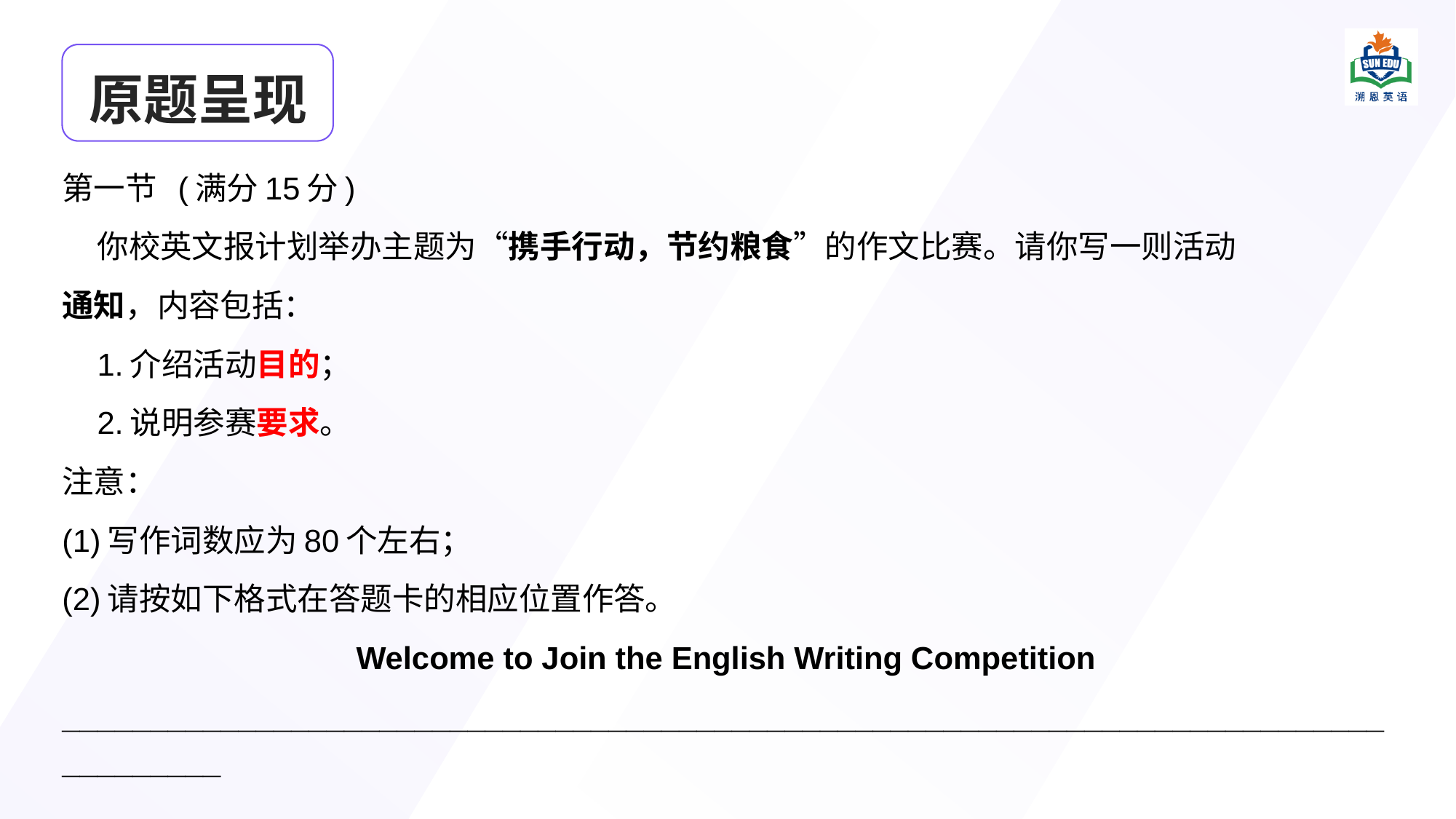

# 原题呈现
第一节  (满分15分)
    你校英文报计划举办主题为“携手行动，节约粮食”的作文比赛。请你写一则活动
通知，内容包括：
    1.介绍活动目的；
    2.说明参赛要求。
注意：
(1)写作词数应为80个左右；
(2)请按如下格式在答题卡的相应位置作答。
Welcome to Join the English Writing Competition
____________________________________________________________________________________